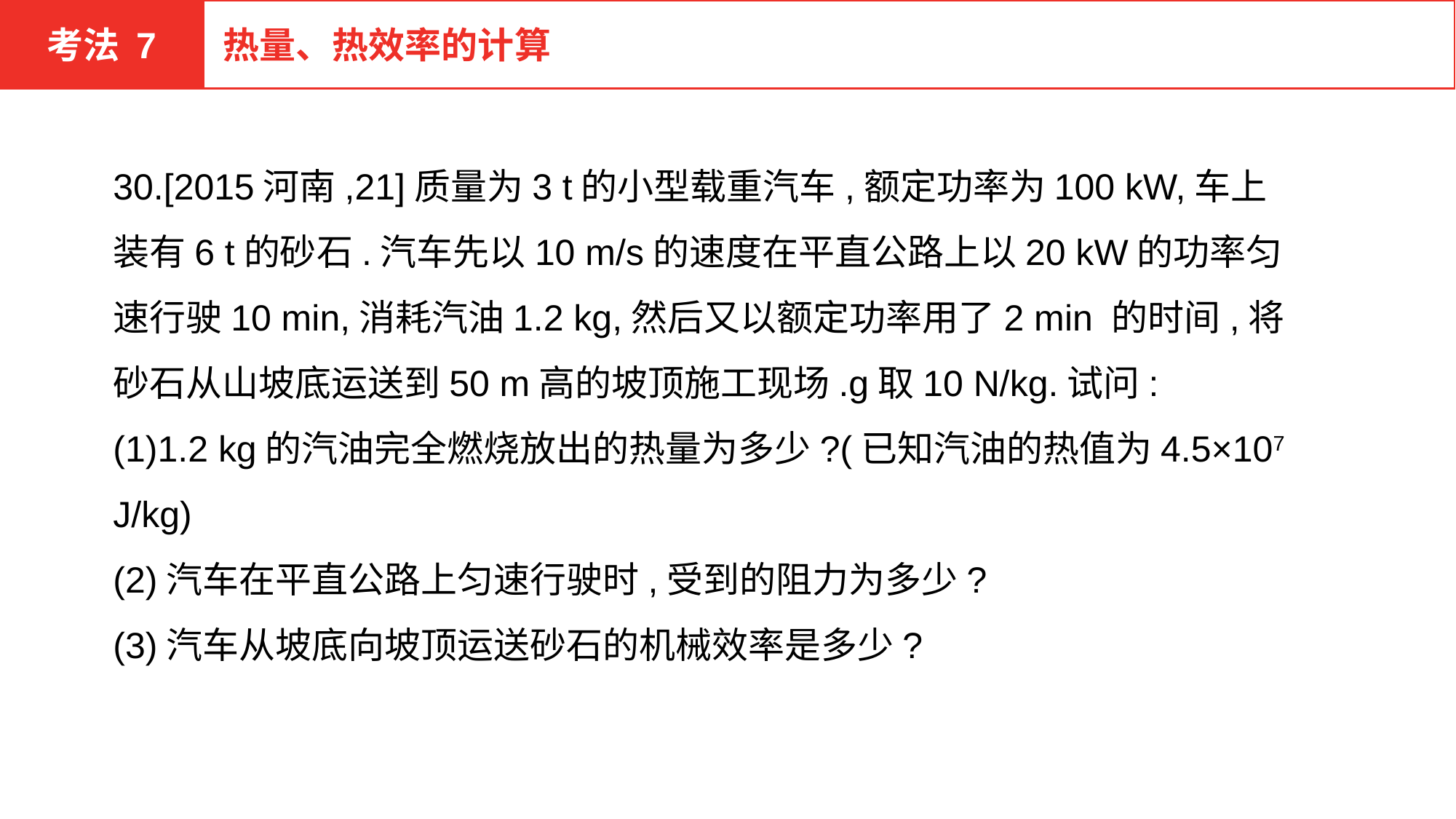

考法 7
热量、热效率的计算
30.[2015河南,21]质量为3 t的小型载重汽车,额定功率为100 kW,车上装有6 t的砂石.汽车先以10 m/s的速度在平直公路上以20 kW的功率匀速行驶10 min,消耗汽油1.2 kg,然后又以额定功率用了2 min 的时间,将砂石从山坡底运送到50 m高的坡顶施工现场.g取10 N/kg.试问:
(1)1.2 kg的汽油完全燃烧放出的热量为多少?(已知汽油的热值为4.5×107 J/kg)
(2)汽车在平直公路上匀速行驶时,受到的阻力为多少?
(3)汽车从坡底向坡顶运送砂石的机械效率是多少?